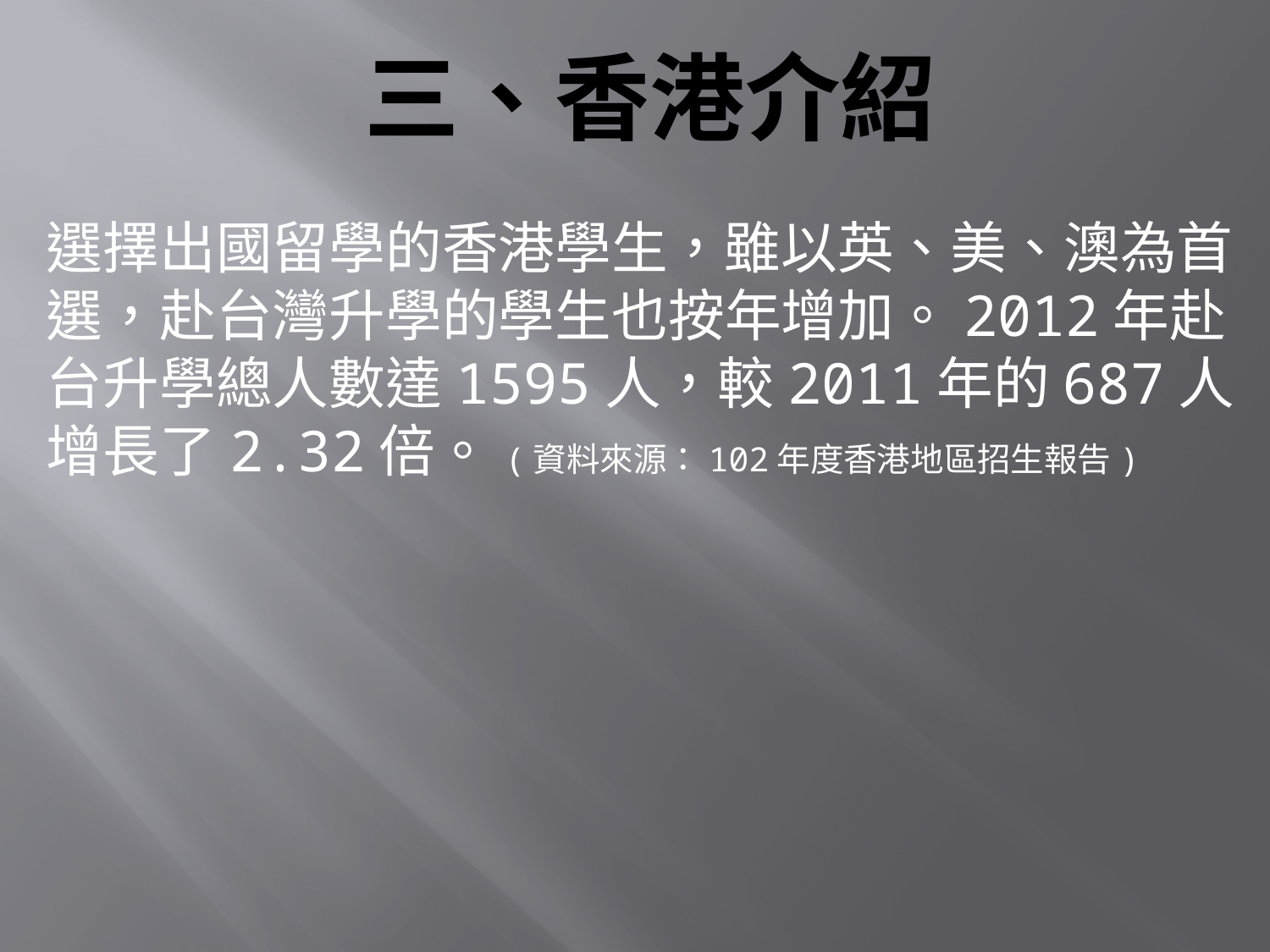

# 三、香港介紹
選擇出國留學的香港學生，雖以英、美、澳為首選，赴台灣升學的學生也按年增加。2012年赴台升學總人數達1595人，較2011年的687人增長了2.32倍。(資料來源：102年度香港地區招生報告)